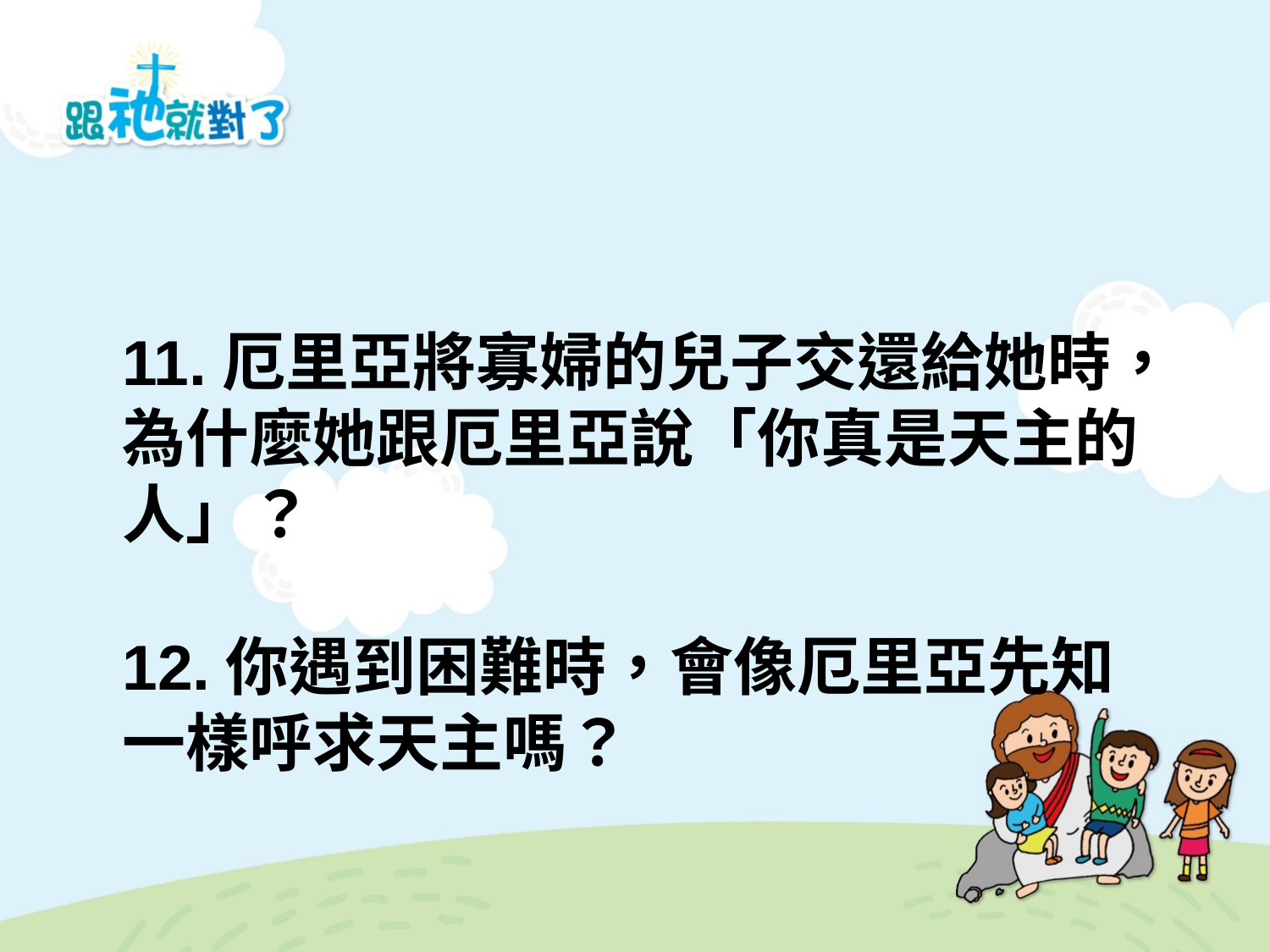

11.厄里亞將寡婦的兒子交還給她時，為什麼她跟厄里亞說「你真是天主的人」？

12.你遇到困難時，會像厄里亞先知一樣呼求天主嗎？